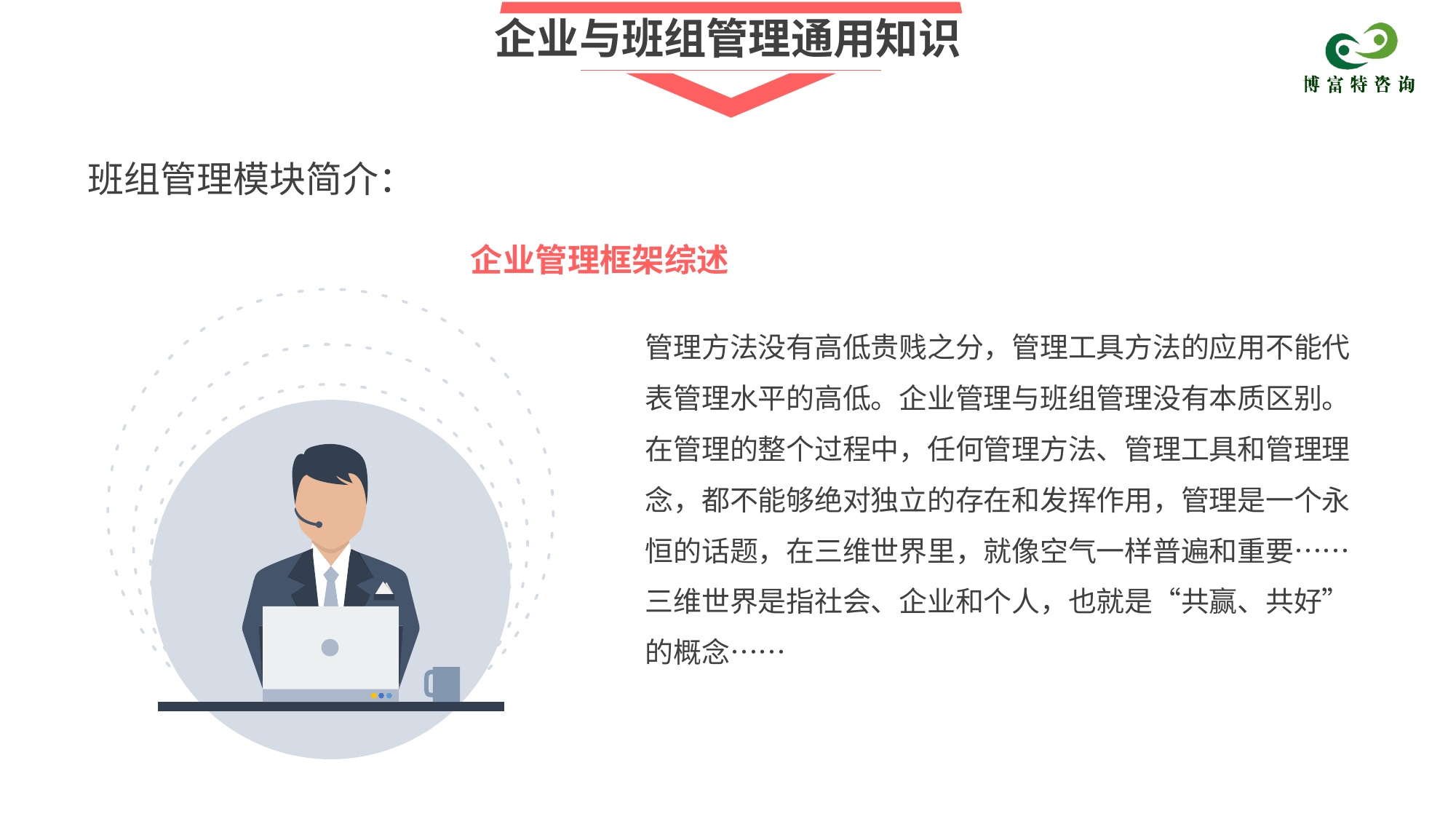

企业与班组管理通用知识
班组管理模块简介：
企业管理框架综述

管理方法没有高低贵贱之分，管理工具方法的应用不能代表管理水平的高低。企业管理与班组管理没有本质区别。
在管理的整个过程中，任何管理方法、管理工具和管理理念，都不能够绝对独立的存在和发挥作用，管理是一个永恒的话题，在三维世界里，就像空气一样普遍和重要……
三维世界是指社会、企业和个人，也就是“共赢、共好”的概念……